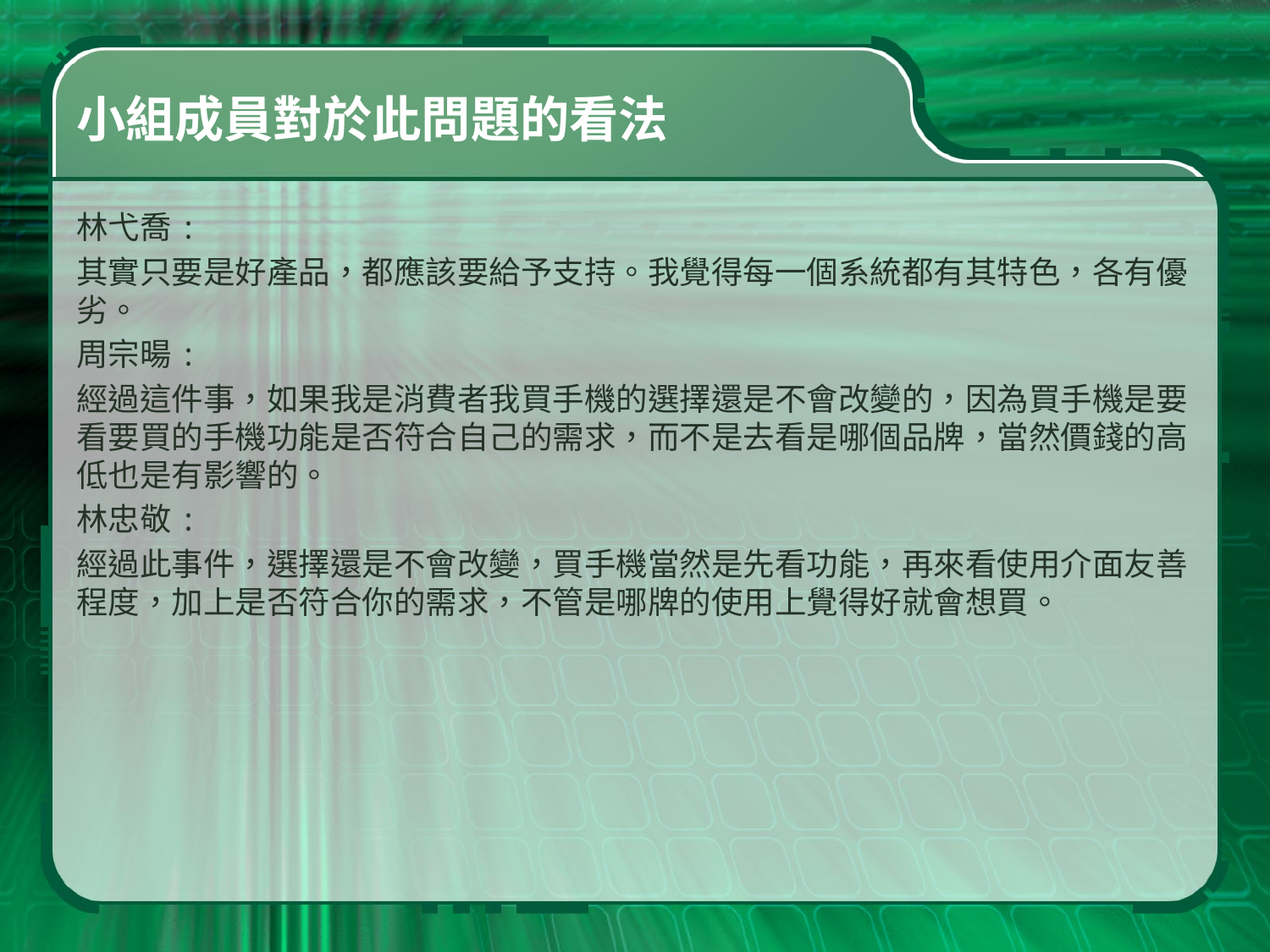

# 小組成員對於此問題的看法
林弋喬:
其實只要是好產品，都應該要給予支持。我覺得每一個系統都有其特色，各有優劣。
周宗暘:
經過這件事，如果我是消費者我買手機的選擇還是不會改變的，因為買手機是要看要買的手機功能是否符合自己的需求，而不是去看是哪個品牌，當然價錢的高低也是有影響的。
林忠敬:
經過此事件，選擇還是不會改變，買手機當然是先看功能，再來看使用介面友善程度，加上是否符合你的需求，不管是哪牌的使用上覺得好就會想買。